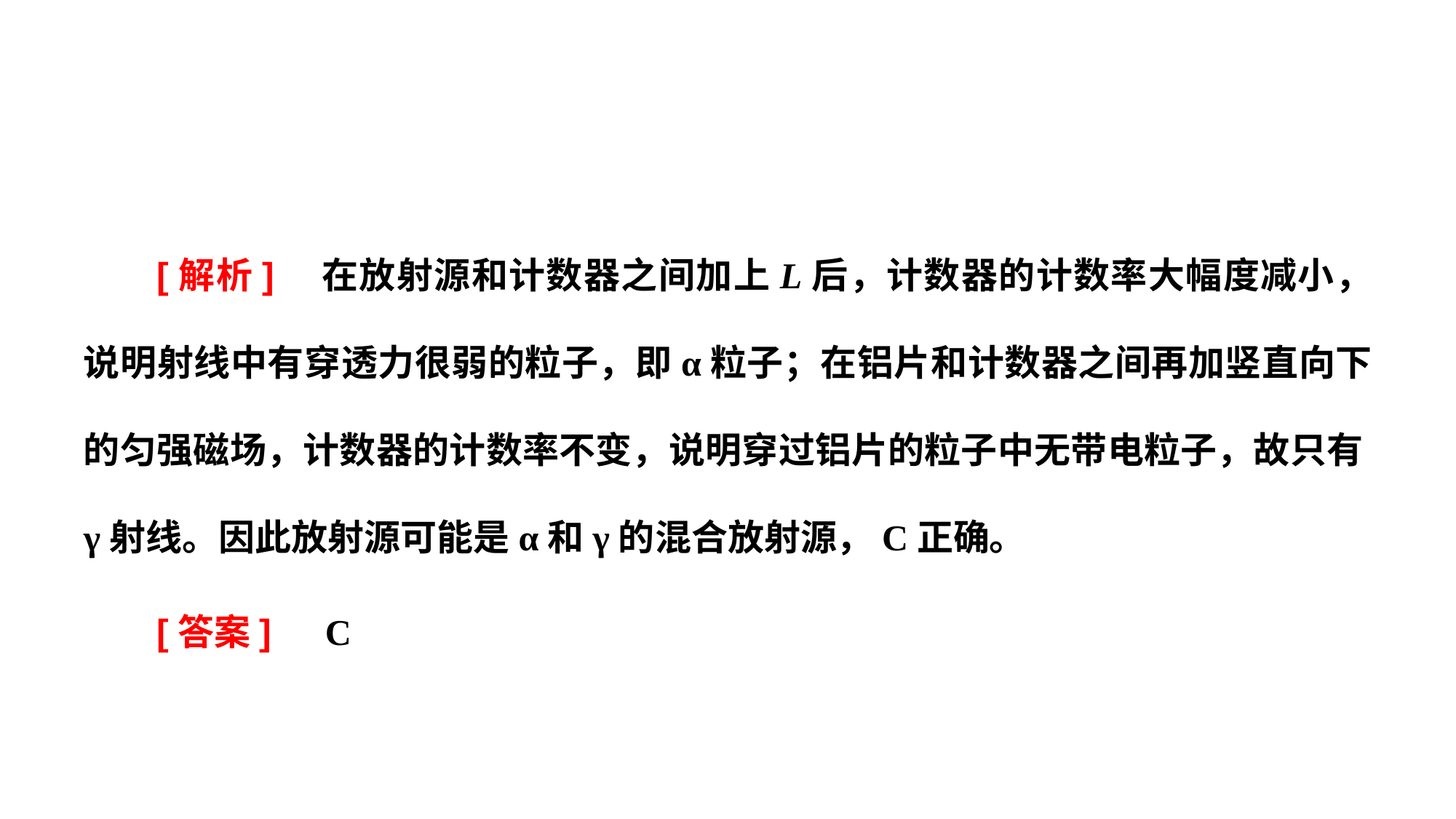

[解析]　在放射源和计数器之间加上L后，计数器的计数率大幅度减小，说明射线中有穿透力很弱的粒子，即α粒子；在铝片和计数器之间再加竖直向下的匀强磁场，计数器的计数率不变，说明穿过铝片的粒子中无带电粒子，故只有γ射线。因此放射源可能是α和γ的混合放射源，C正确。
[答案]　C